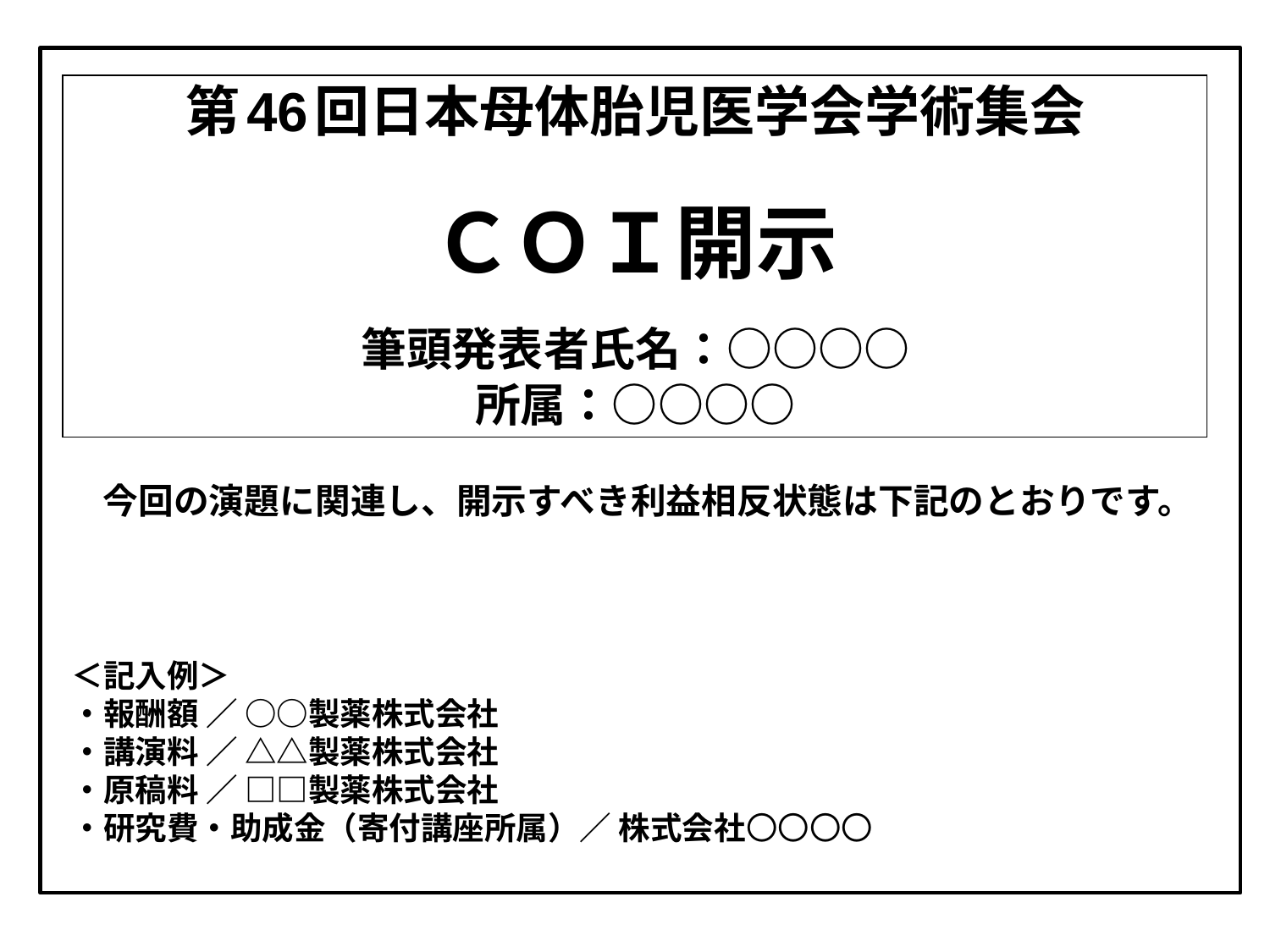

第46回日本母体胎児医学会学術集会
ＣＯＩ開示
　
筆頭発表者氏名：○○○○
所属：○○○○
今回の演題に関連し、開示すべき利益相反状態は下記のとおりです。

＜記入例＞
・報酬額 ／ ○○製薬株式会社
・講演料 ／ △△製薬株式会社
・原稿料 ／ □□製薬株式会社
・研究費・助成金（寄付講座所属）／ 株式会社〇〇〇〇